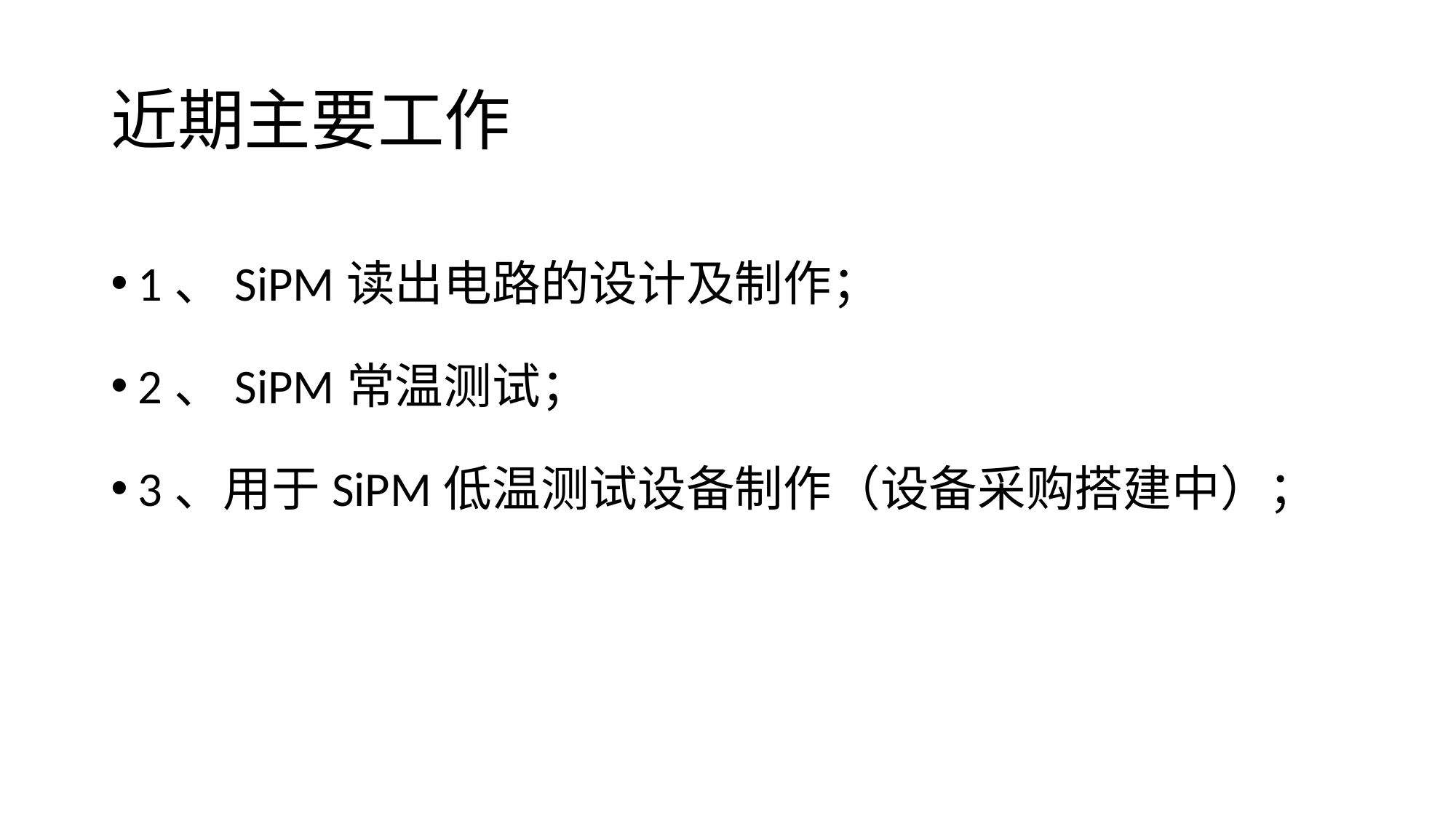

# 近期主要工作
1、SiPM读出电路的设计及制作；
2、SiPM常温测试；
3、用于SiPM低温测试设备制作（设备采购搭建中）；